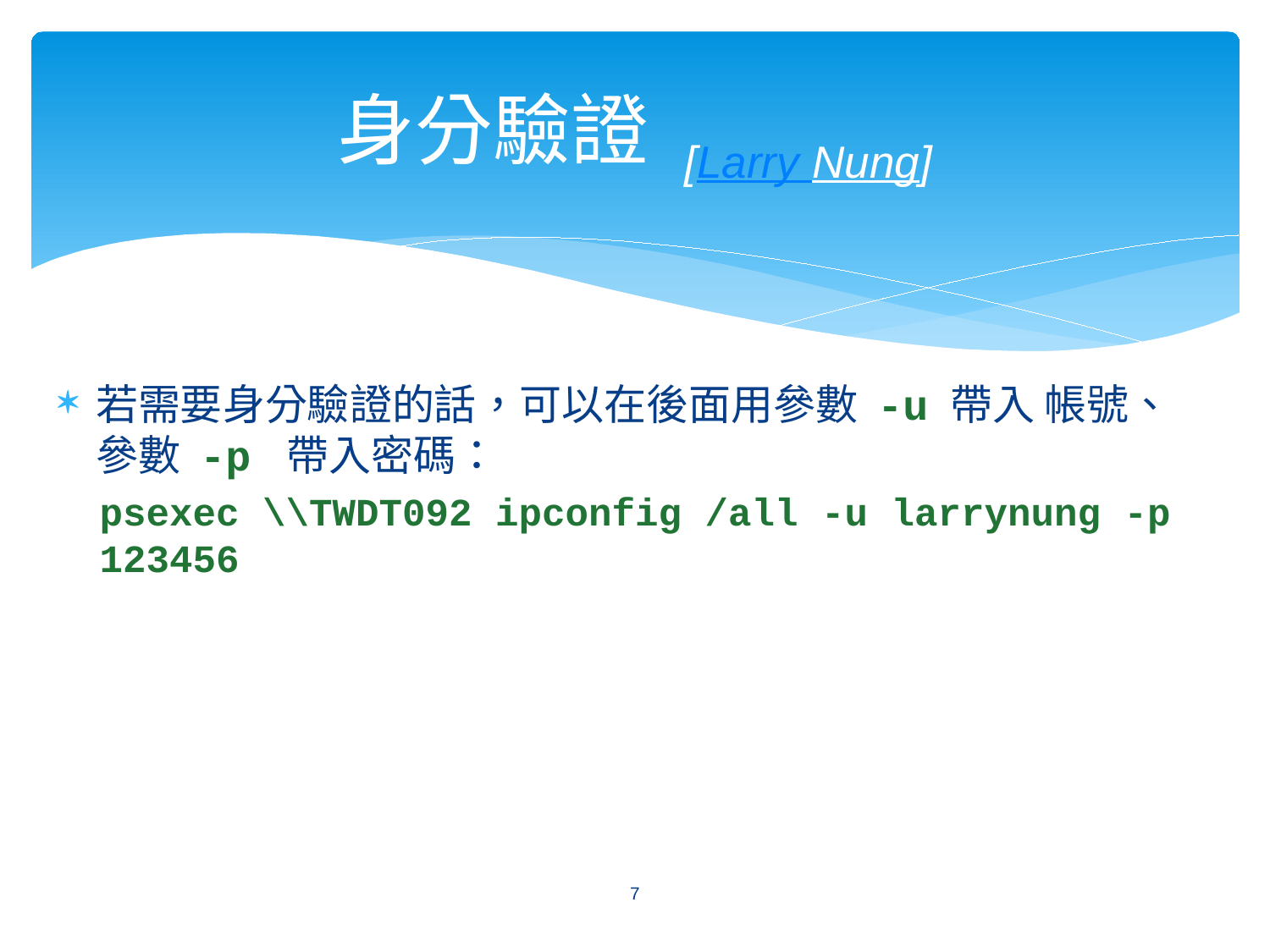

# 身分驗證 [Larry Nung]
若需要身分驗證的話，可以在後面用參數 -u 帶入 帳號、參數 -p 帶入密碼：
psexec \\TWDT092 ipconfig /all -u larrynung -p 123456
7